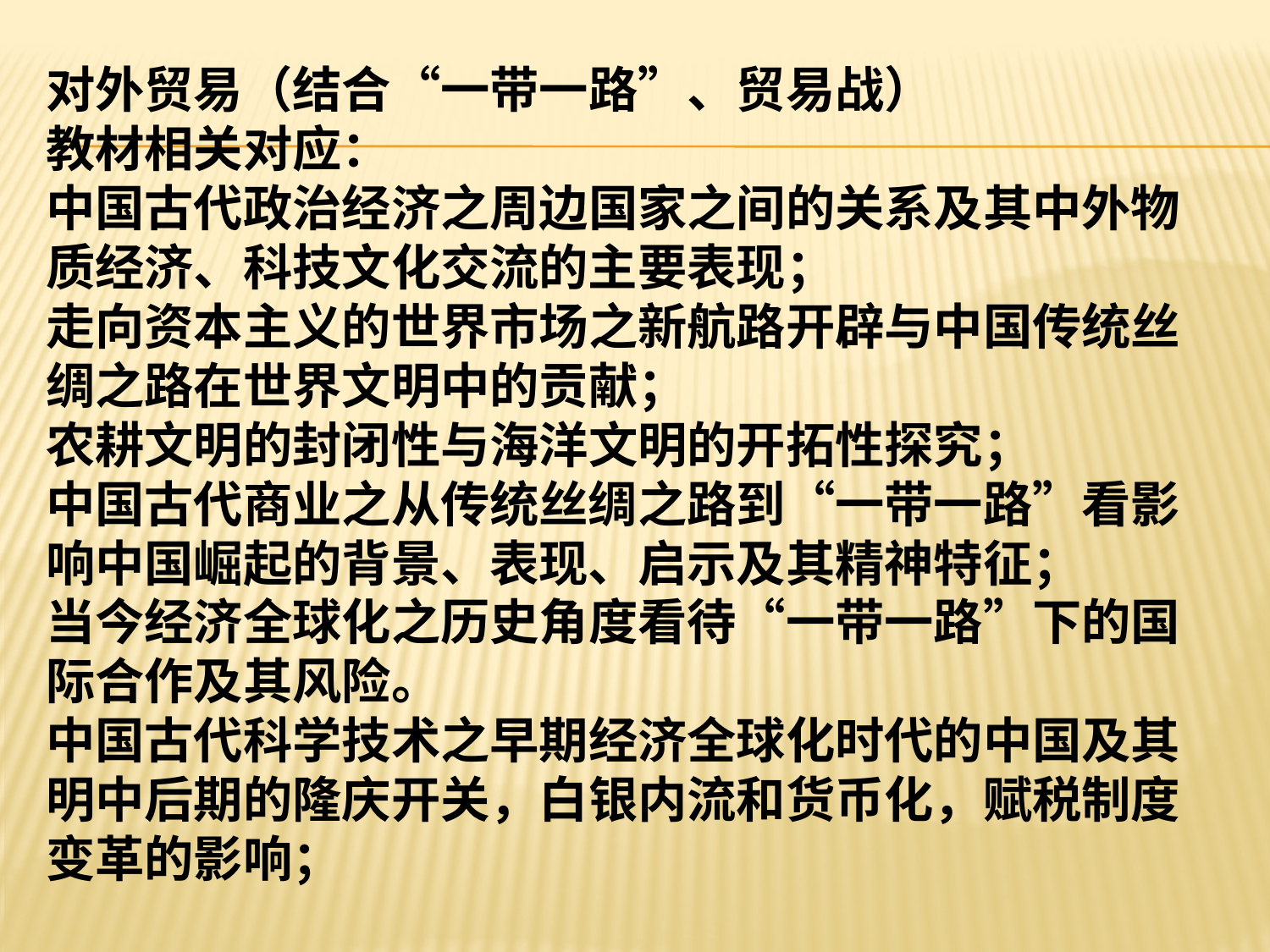

对外贸易（结合“一带一路”、贸易战）
教材相关对应：
中国古代政治经济之周边国家之间的关系及其中外物质经济、科技文化交流的主要表现；
走向资本主义的世界市场之新航路开辟与中国传统丝绸之路在世界文明中的贡献；
农耕文明的封闭性与海洋文明的开拓性探究；
中国古代商业之从传统丝绸之路到“一带一路”看影响中国崛起的背景、表现、启示及其精神特征；
当今经济全球化之历史角度看待“一带一路”下的国际合作及其风险。
中国古代科学技术之早期经济全球化时代的中国及其明中后期的隆庆开关，白银内流和货币化，赋税制度变革的影响；